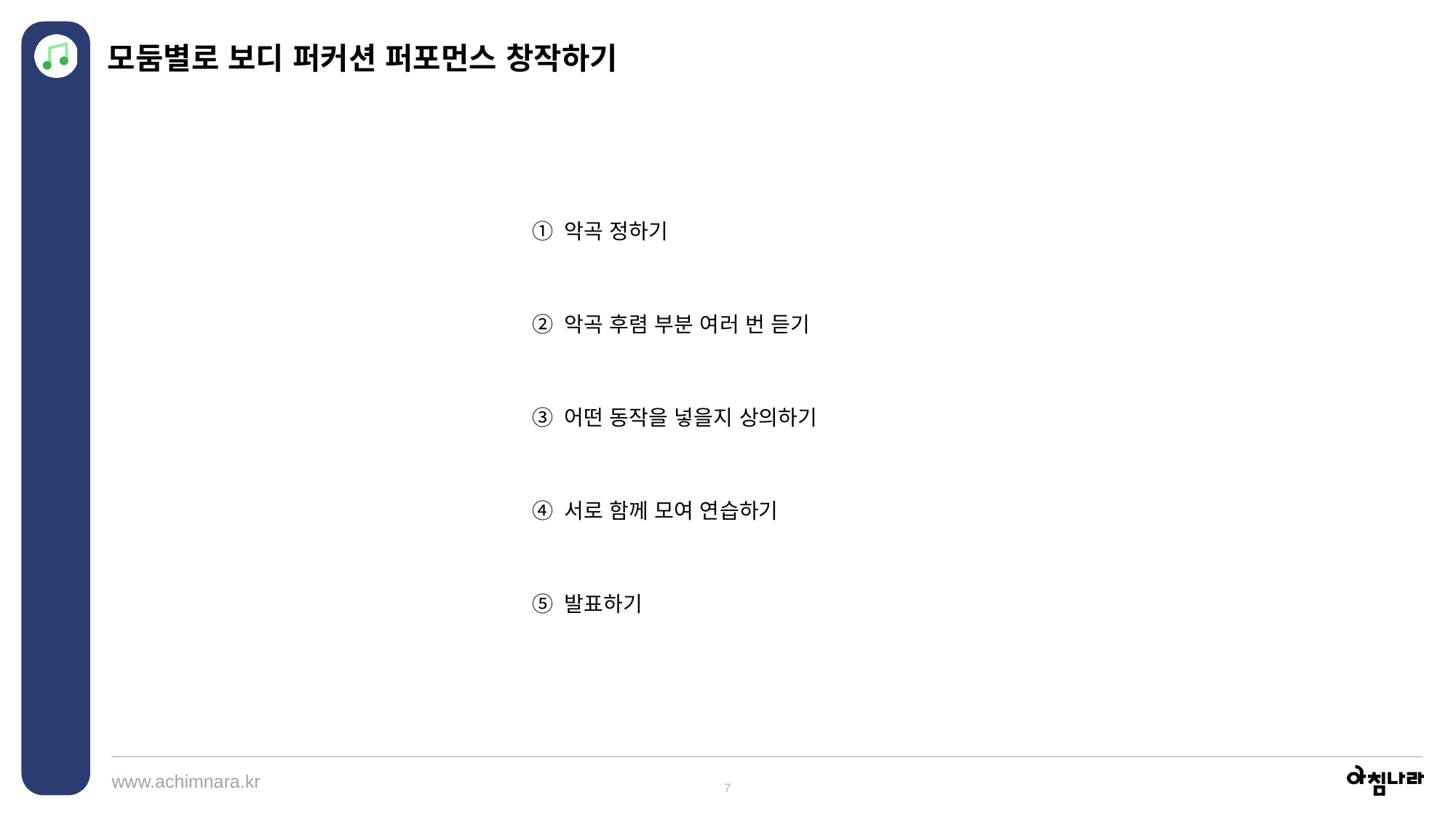

모둠별로 보디 퍼커션 퍼포먼스 창작하기
① 악곡 정하기
② 악곡 후렴 부분 여러 번 듣기
③ 어떤 동작을 넣을지 상의하기
④ 서로 함께 모여 연습하기
⑤ 발표하기
7